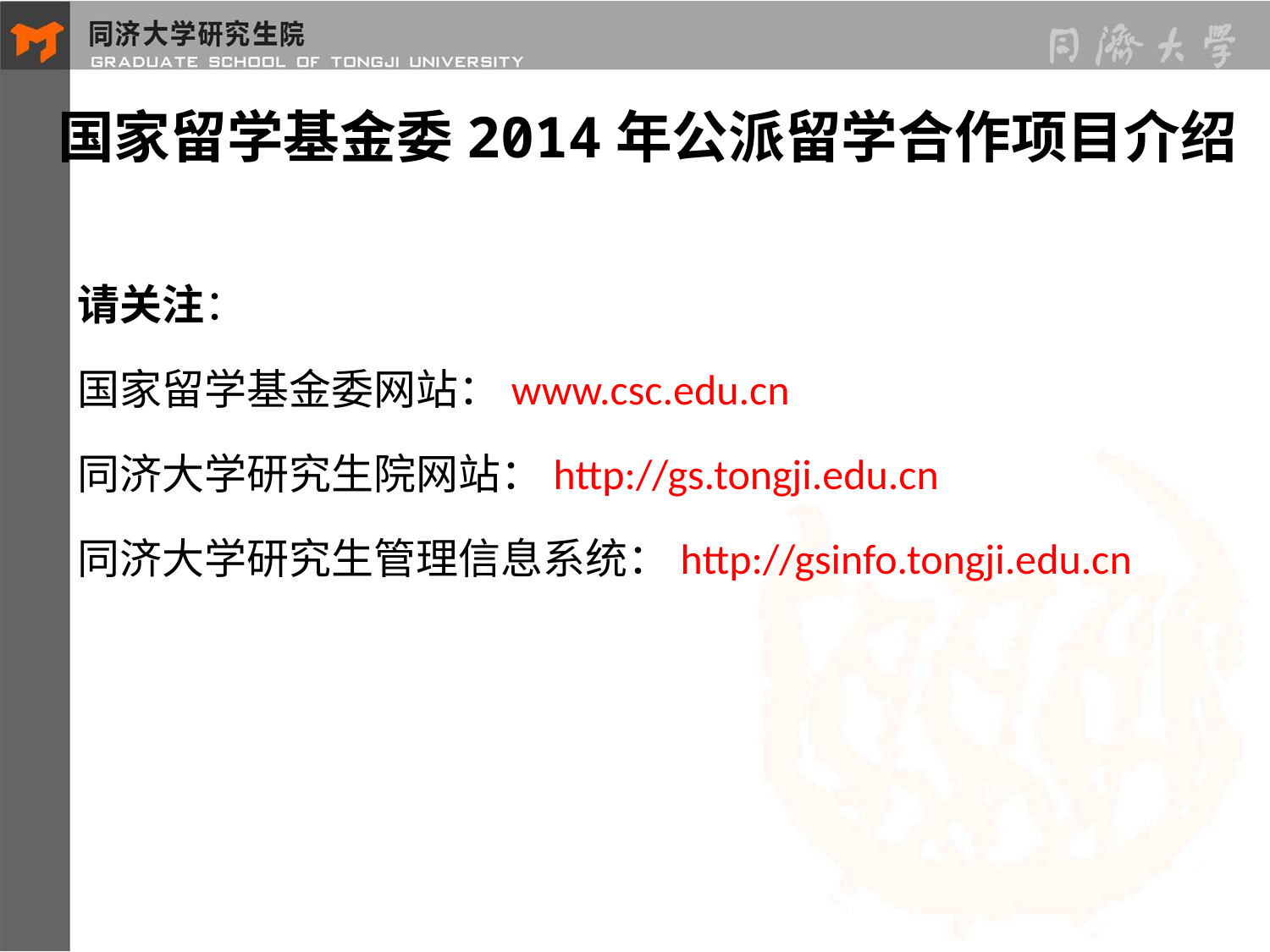

国家留学基金委2014年公派留学合作项目介绍
请关注：
国家留学基金委网站：www.csc.edu.cn
同济大学研究生院网站：http://gs.tongji.edu.cn
同济大学研究生管理信息系统：http://gsinfo.tongji.edu.cn

33